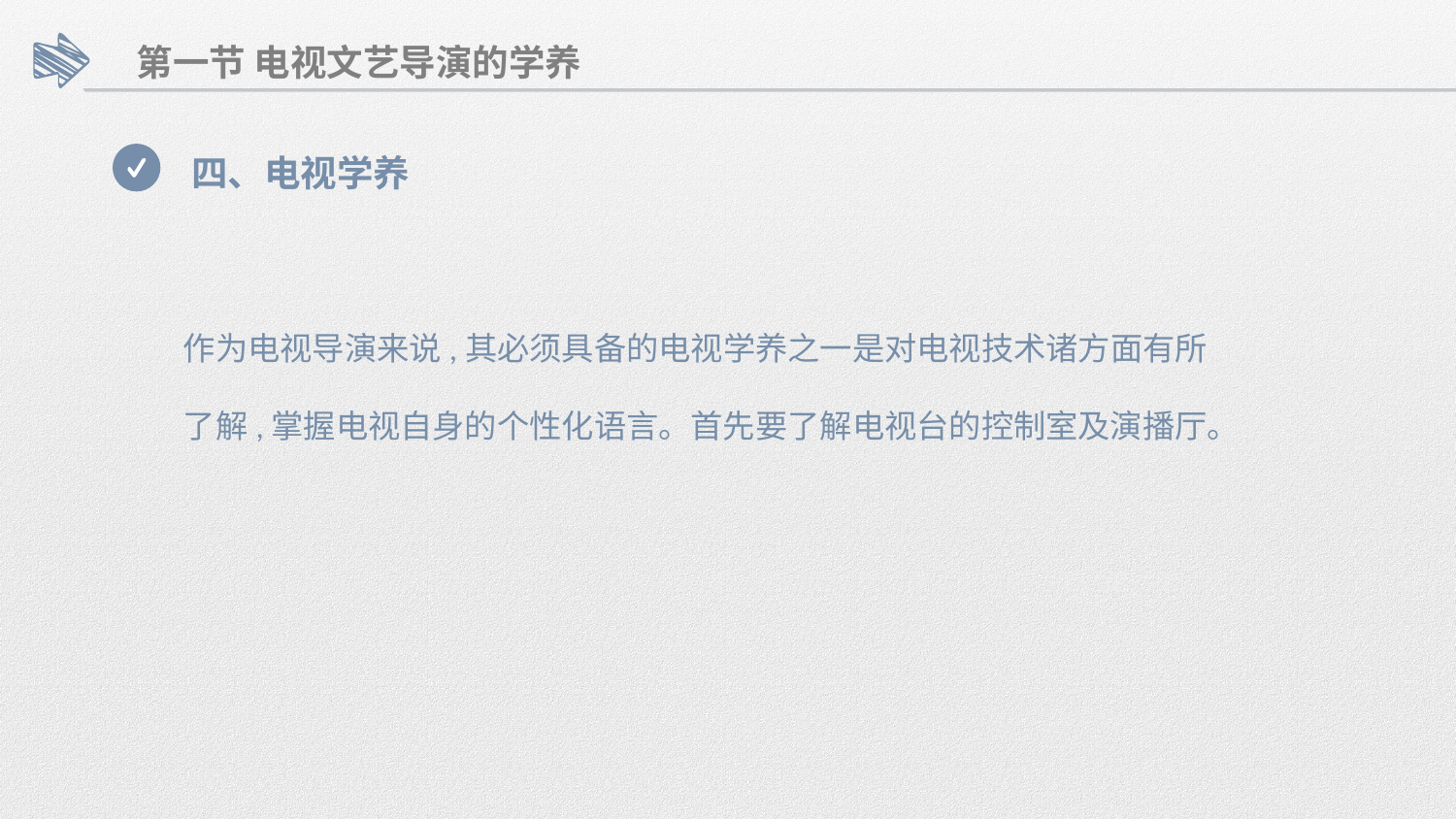

第一节 电视文艺导演的学养
四、电视学养

作为电视导演来说,其必须具备的电视学养之一是对电视技术诸方面有所
了解,掌握电视自身的个性化语言。首先要了解电视台的控制室及演播厅。